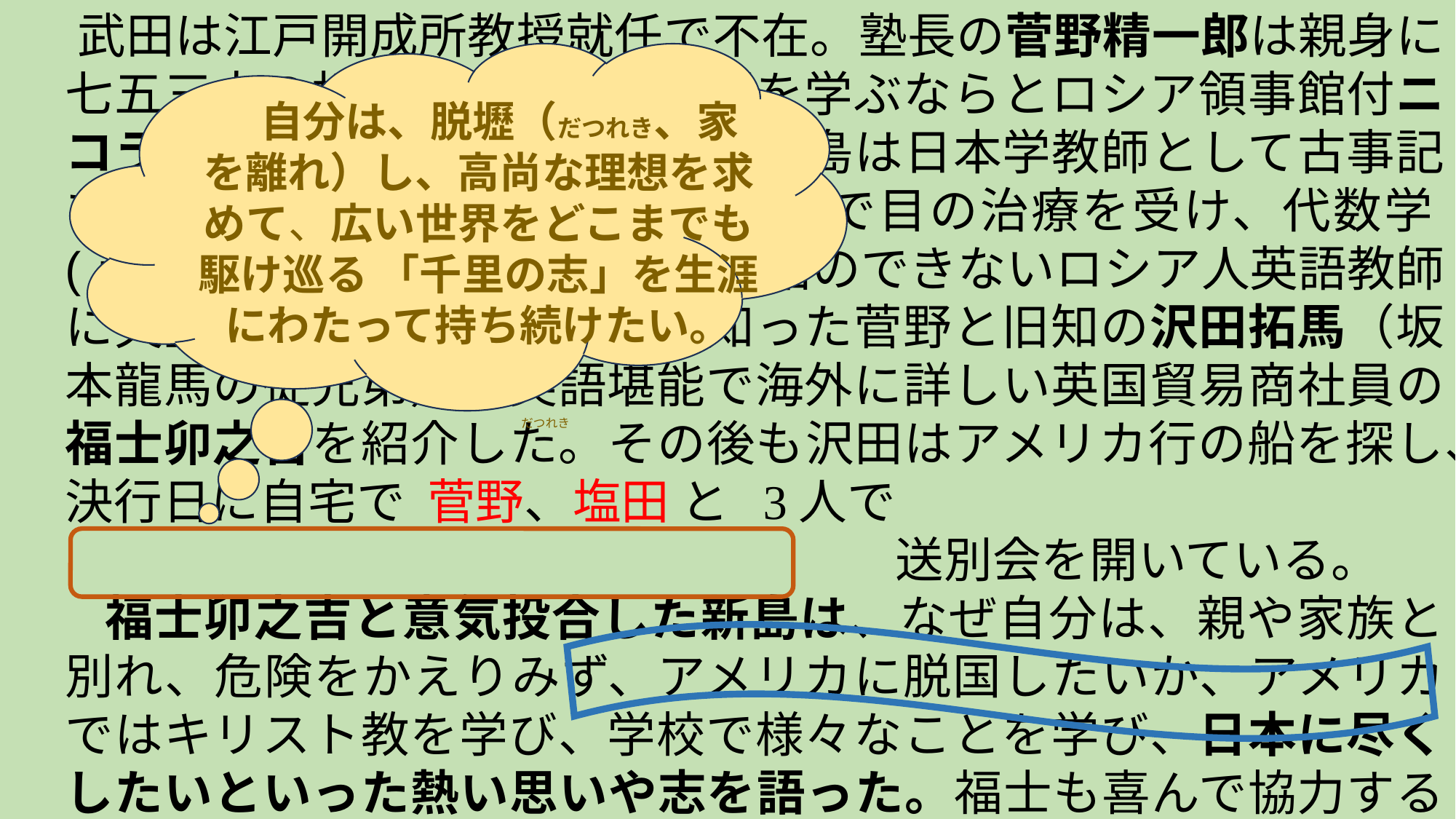

武田は江戸開成所教授就任で不在。塾長の菅野精一郎は親身に七五三太の相談に乗った。英語を学ぶならとロシア領事館付ニコライ神父を紹介。一ヶ月後、新島は日本学教師として古事記を教え、ロシアの優れた診療施設で目の治療を受け、代数学(英語版)を与えられたが、日本語のできないロシア人英語教師に失望。新島の脱国の願いを知った菅野と旧知の沢田拓馬（坂本龍馬の従兄弟）は英語堪能で海外に詳しい英国貿易商社員の福士卯之吉を紹介した。その後も沢田はアメリカ行の船を探し、決行日に自宅で  菅野、塩田 と  3人で
                                                                           送別会を開いている。
  福士卯之吉と意気投合した新島は、なぜ自分は、親や家族と別れ、危険をかえりみず、アメリカに脱国したいか、アメリカではキリスト教を学び、学校で様々なことを学び、日本に尽くしたいといった熱い思いや志を語った。福士も喜んで協力すると約束した。

　自分は、脱壢（だつれき、家を離れ）し、高尚な理想を求めて、広い世界をどこまでも駆け巡る 「千里の志」を生涯にわたって持ち続けたい。

　　　　　　　　　　　だつれき